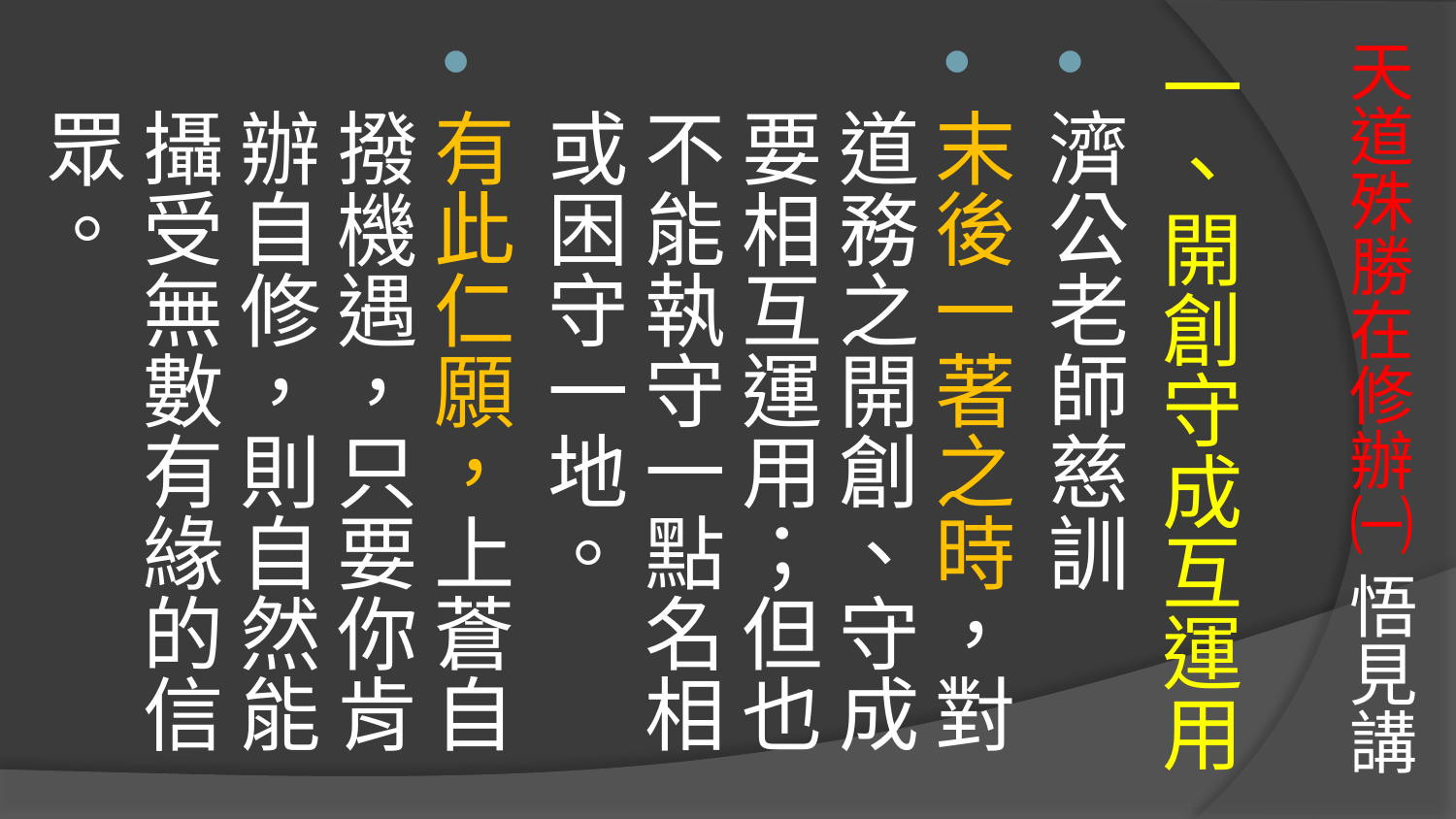

# 天道殊勝在修辦㈠ 悟見講
一、開創守成互運用
濟公老師慈訓
末後一著之時，對道務之開創、守成要相互運用；但也不能執守一點名相 或困守一地。
有此仁願，上蒼自撥機遇，只要你肯辦自修，則自然能攝受無數有緣的信眾。